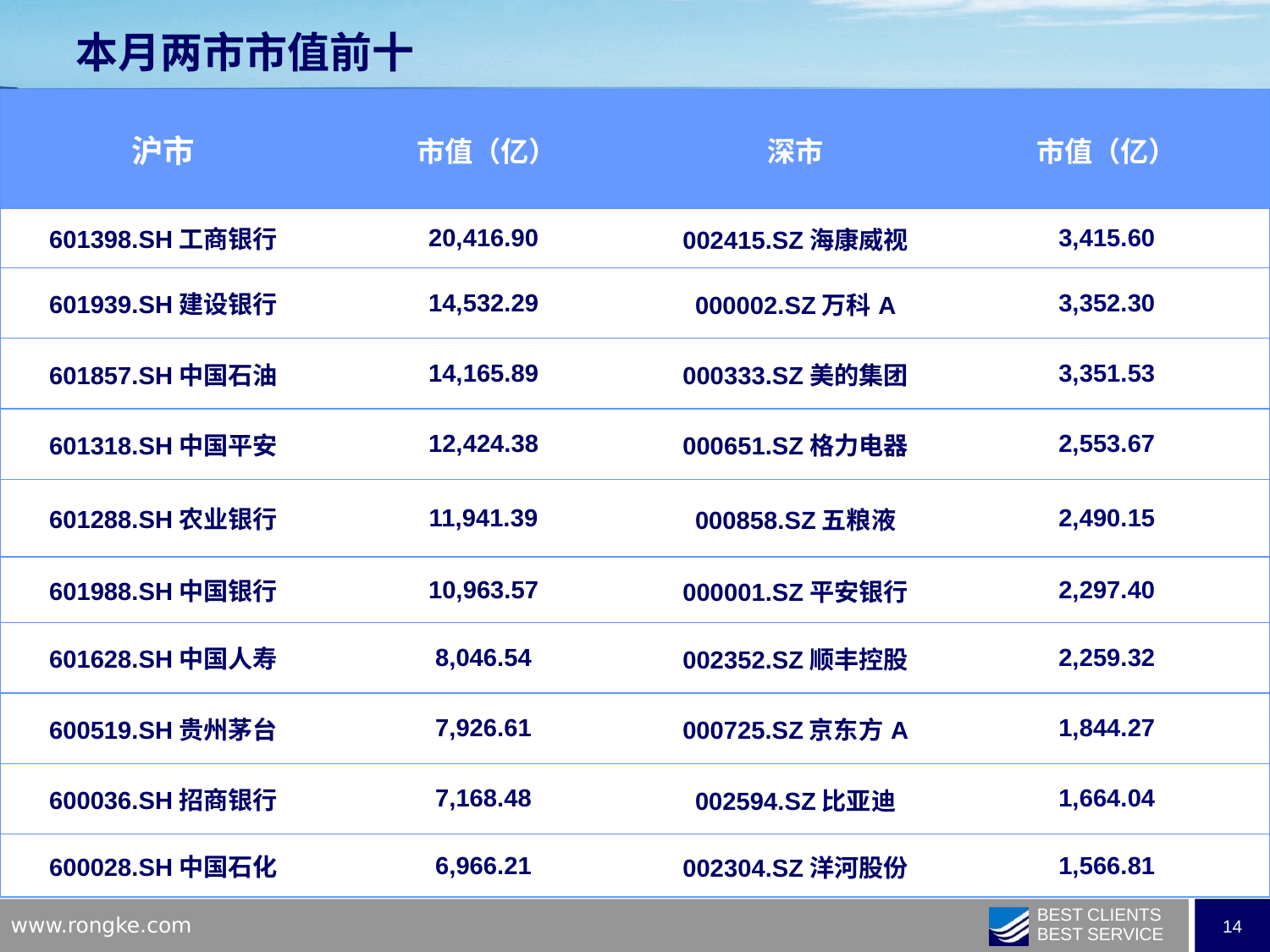

本月两市市值前十
| 沪市 | 市值（亿） | 深市 | 市值（亿） |
| --- | --- | --- | --- |
| 601398.SH工商银行 | 20,416.90 | 002415.SZ海康威视 | 3,415.60 |
| 601939.SH建设银行 | 14,532.29 | 000002.SZ万科A | 3,352.30 |
| 601857.SH中国石油 | 14,165.89 | 000333.SZ美的集团 | 3,351.53 |
| 601318.SH中国平安 | 12,424.38 | 000651.SZ格力电器 | 2,553.67 |
| 601288.SH农业银行 | 11,941.39 | 000858.SZ五粮液 | 2,490.15 |
| 601988.SH中国银行 | 10,963.57 | 000001.SZ平安银行 | 2,297.40 |
| 601628.SH中国人寿 | 8,046.54 | 002352.SZ顺丰控股 | 2,259.32 |
| 600519.SH贵州茅台 | 7,926.61 | 000725.SZ京东方A | 1,844.27 |
| 600036.SH招商银行 | 7,168.48 | 002594.SZ比亚迪 | 1,664.04 |
| 600028.SH中国石化 | 6,966.21 | 002304.SZ洋河股份 | 1,566.81 |
|  |  |  |  |